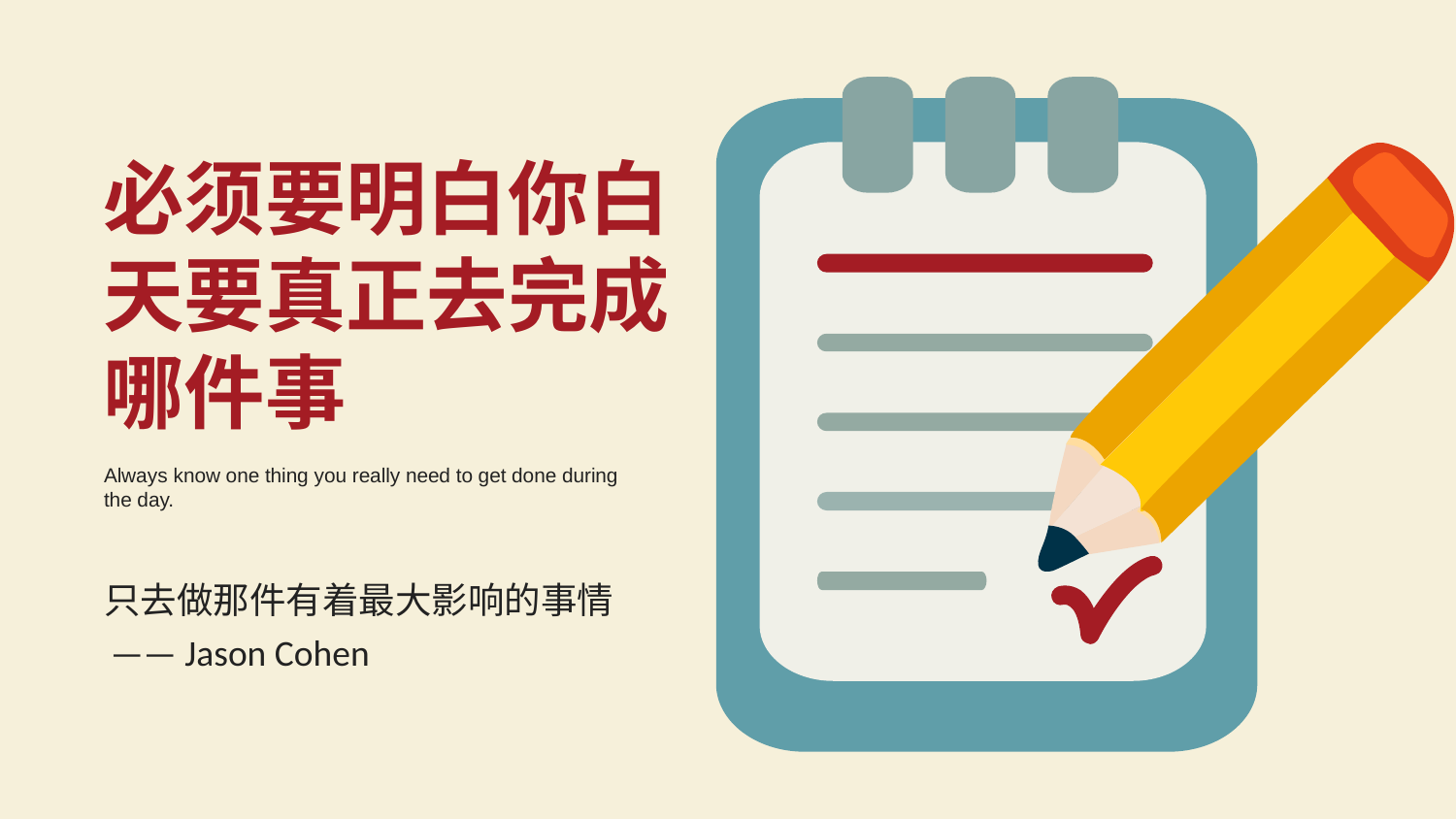

必须要明白你白天要真正去完成哪件事
Always know one thing you really need to get done during the day.
只去做那件有着最大影响的事情
—— Jason Cohen